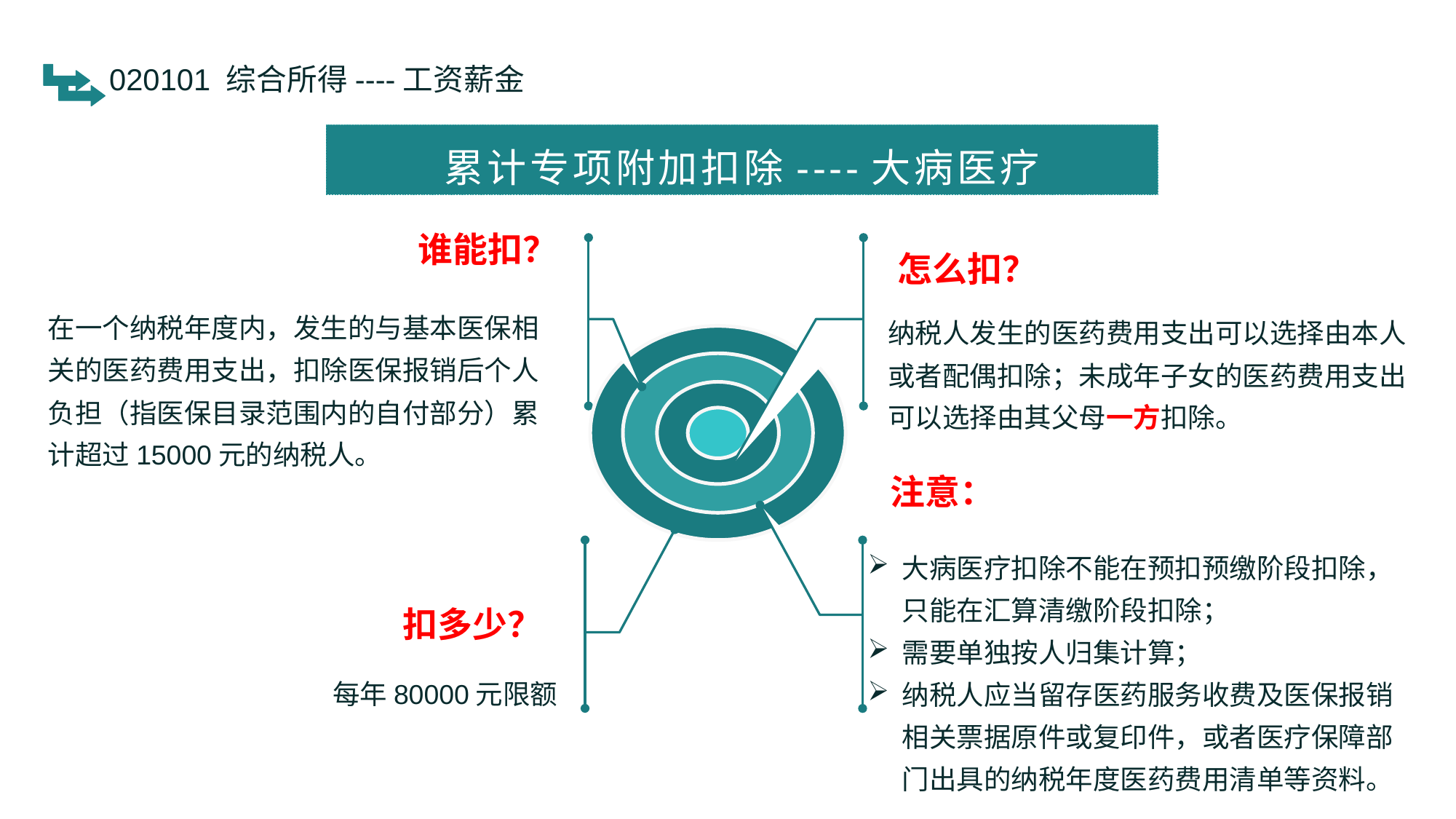

020101 综合所得----工资薪金

累计专项附加扣除----大病医疗
谁能扣？
在一个纳税年度内，发生的与基本医保相关的医药费用支出，扣除医保报销后个人负担（指医保目录范围内的自付部分）累计超过15000元的纳税人。

怎么扣？
纳税人发生的医药费用支出可以选择由本人或者配偶扣除；未成年子女的医药费用支出可以选择由其父母一方扣除。

注意：
大病医疗扣除不能在预扣预缴阶段扣除，只能在汇算清缴阶段扣除；
需要单独按人归集计算；
纳税人应当留存医药服务收费及医保报销相关票据原件或复印件，或者医疗保障部门出具的纳税年度医药费用清单等资料。

扣多少？
每年80000元限额